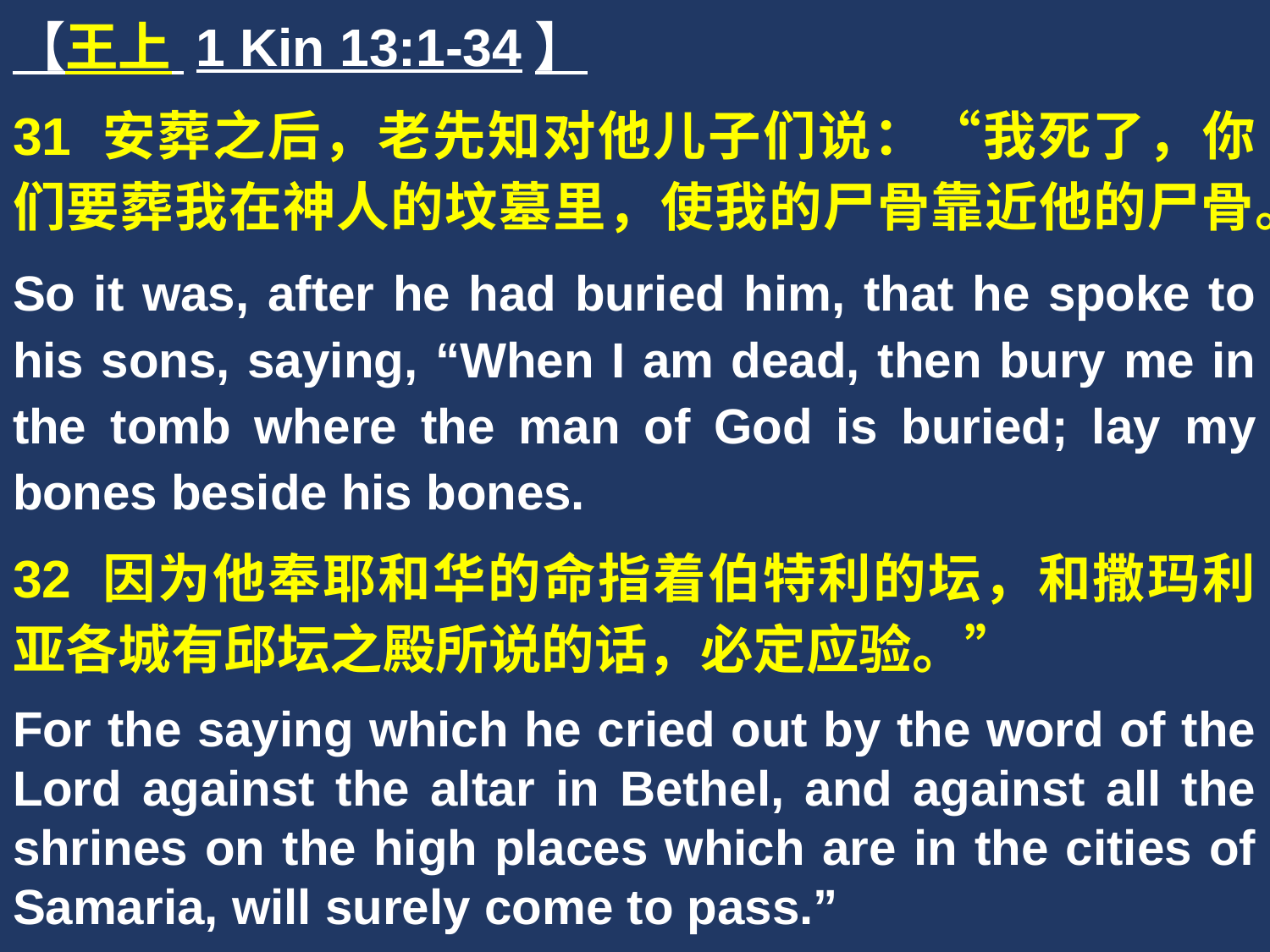

【王上 1 Kin 13:1-34】
31 安葬之后，老先知对他儿子们说：“我死了，你们要葬我在神人的坟墓里，使我的尸骨靠近他的尸骨。
So it was, after he had buried him, that he spoke to his sons, saying, “When I am dead, then bury me in the tomb where the man of God is buried; lay my bones beside his bones.
32 因为他奉耶和华的命指着伯特利的坛，和撒玛利亚各城有邱坛之殿所说的话，必定应验。”
For the saying which he cried out by the word of the Lord against the altar in Bethel, and against all the shrines on the high places which are in the cities of Samaria, will surely come to pass.”